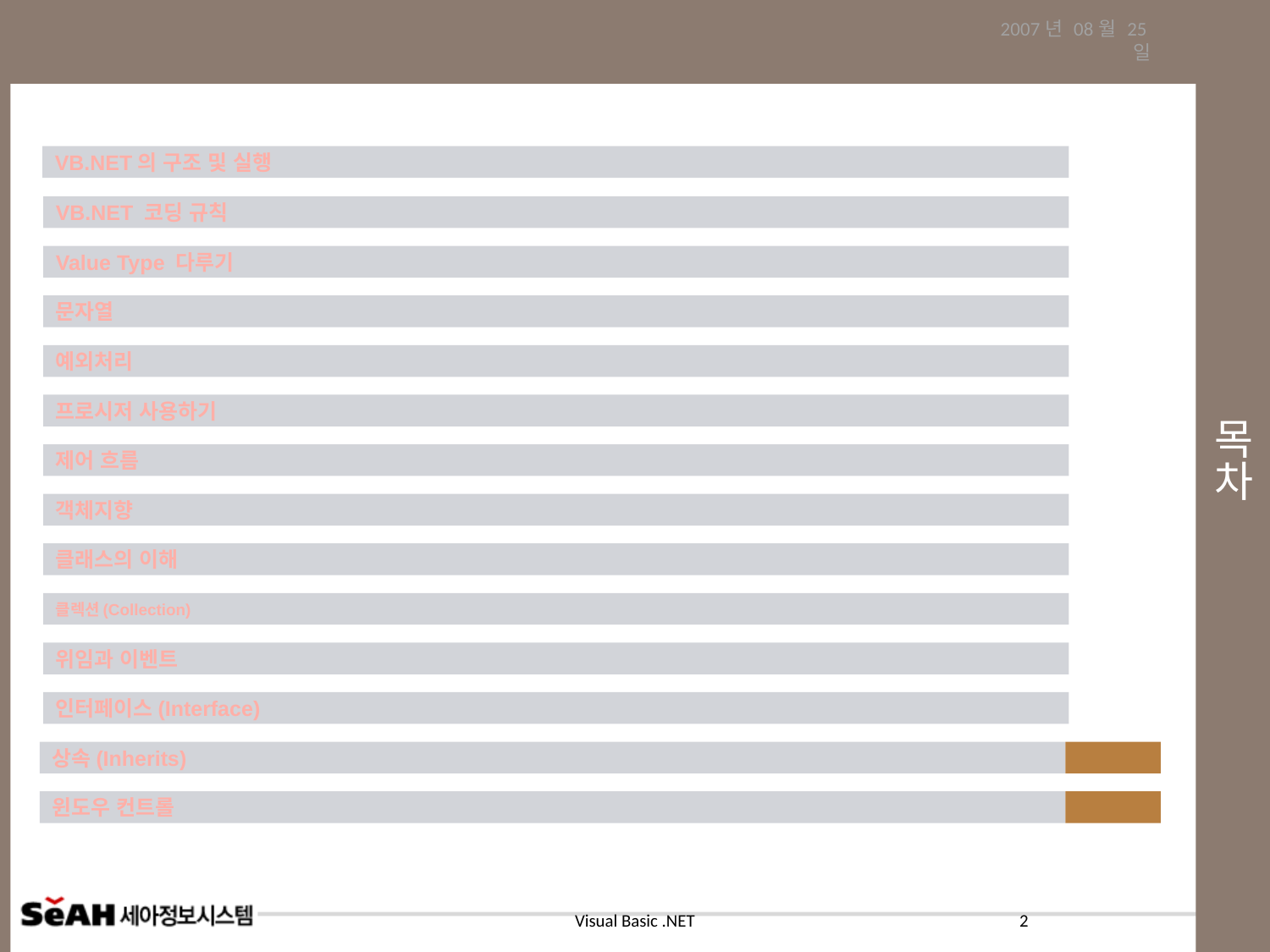

2007년 08월 25일
# 목차
VB.NET의 구조 및 실행

VB.NET 코딩 규칙

Value Type 다루기

문자열

예외처리

프로시저 사용하기

제어 흐름

객체지향

클래스의 이해

클렉션(Collection)

위임과 이벤트

인터페이스(Interface)

상속(Inherits)

윈도우 컨트롤

2
Visual Basic .NET